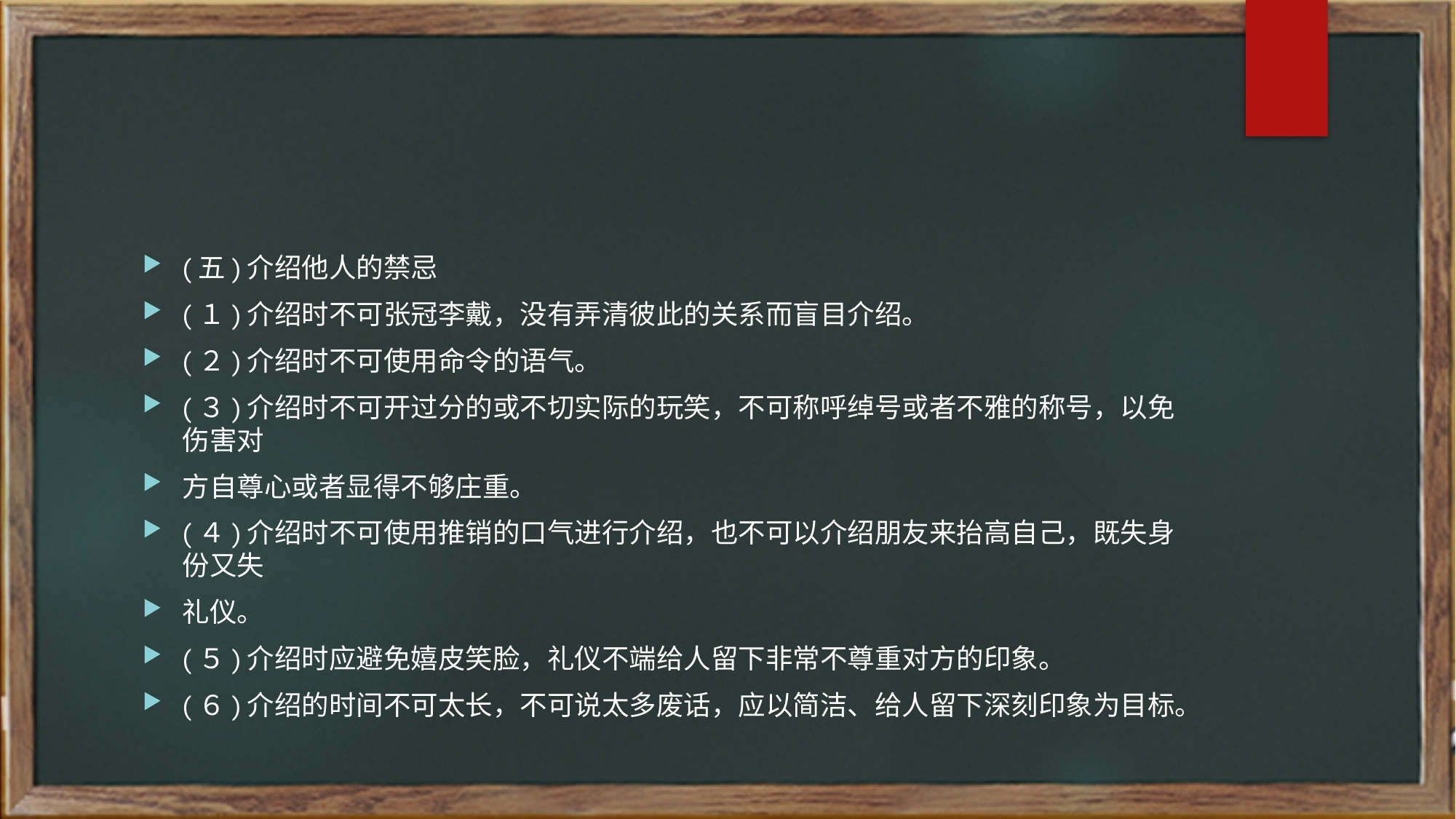

(五)介绍他人的禁忌
(１)介绍时不可张冠李戴，没有弄清彼此的关系而盲目介绍。
(２)介绍时不可使用命令的语气。
(３)介绍时不可开过分的或不切实际的玩笑，不可称呼绰号或者不雅的称号，以免伤害对
方自尊心或者显得不够庄重。
(４)介绍时不可使用推销的口气进行介绍，也不可以介绍朋友来抬高自己，既失身份又失
礼仪。
(５)介绍时应避免嬉皮笑脸，礼仪不端给人留下非常不尊重对方的印象。
(６)介绍的时间不可太长，不可说太多废话，应以简洁、给人留下深刻印象为目标。